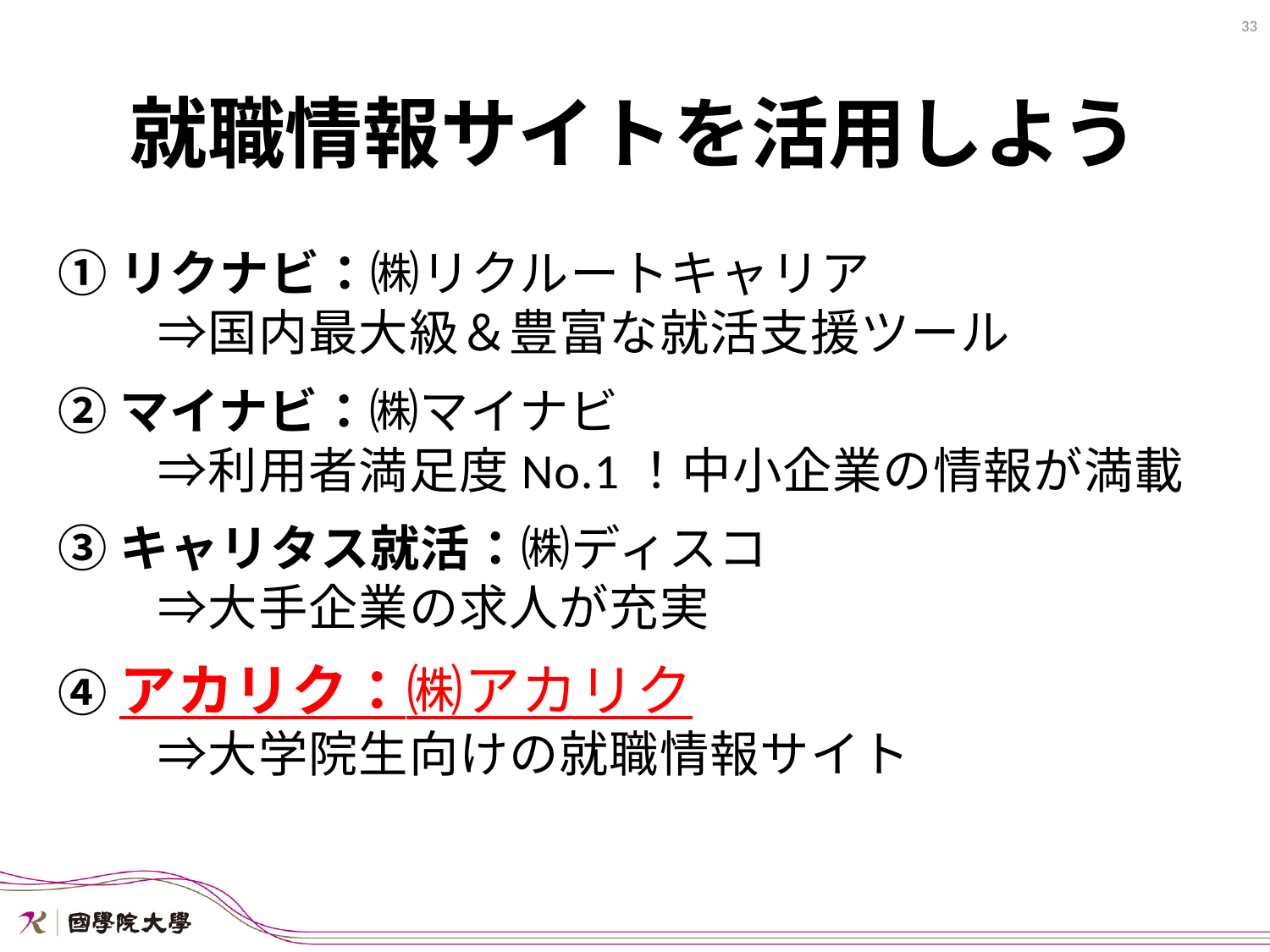

33
就職情報サイトを活用しよう
①リクナビ：㈱リクルートキャリア
　　⇒国内最大級＆豊富な就活支援ツール

②マイナビ：㈱マイナビ
　　⇒利用者満足度No.1！中小企業の情報が満載

③キャリタス就活：㈱ディスコ
　　⇒大手企業の求人が充実

④アカリク：㈱アカリク
　　⇒大学院生向けの就職情報サイト